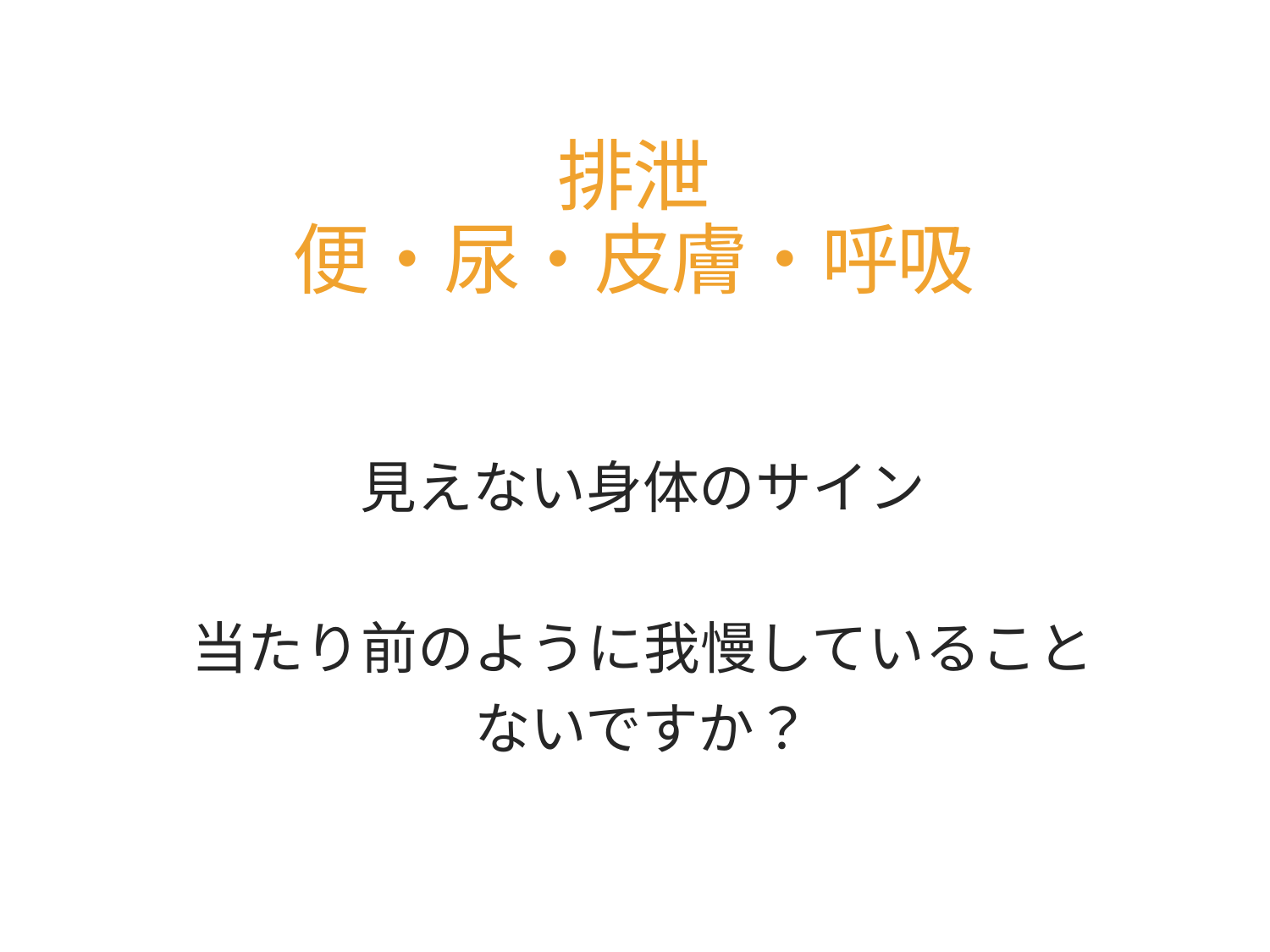

# 排泄 便・尿・皮膚・呼吸
見えない身体のサイン

当たり前のように我慢していること
ないですか？